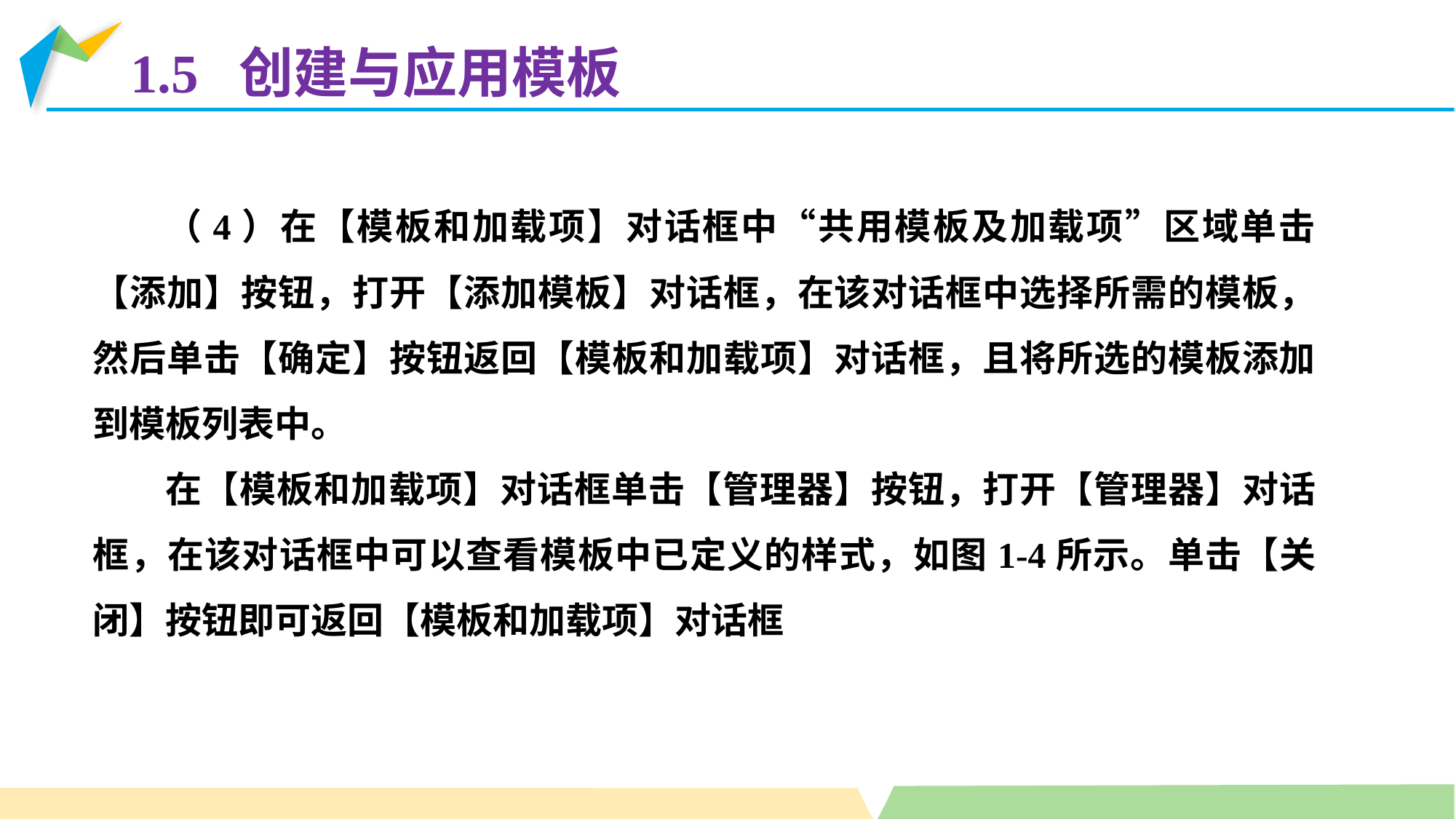

1.5  创建与应用模板
（4）在【模板和加载项】对话框中“共用模板及加载项”区域单击【添加】按钮，打开【添加模板】对话框，在该对话框中选择所需的模板，然后单击【确定】按钮返回【模板和加载项】对话框，且将所选的模板添加到模板列表中。
在【模板和加载项】对话框单击【管理器】按钮，打开【管理器】对话框，在该对话框中可以查看模板中已定义的样式，如图1-4所示。单击【关闭】按钮即可返回【模板和加载项】对话框